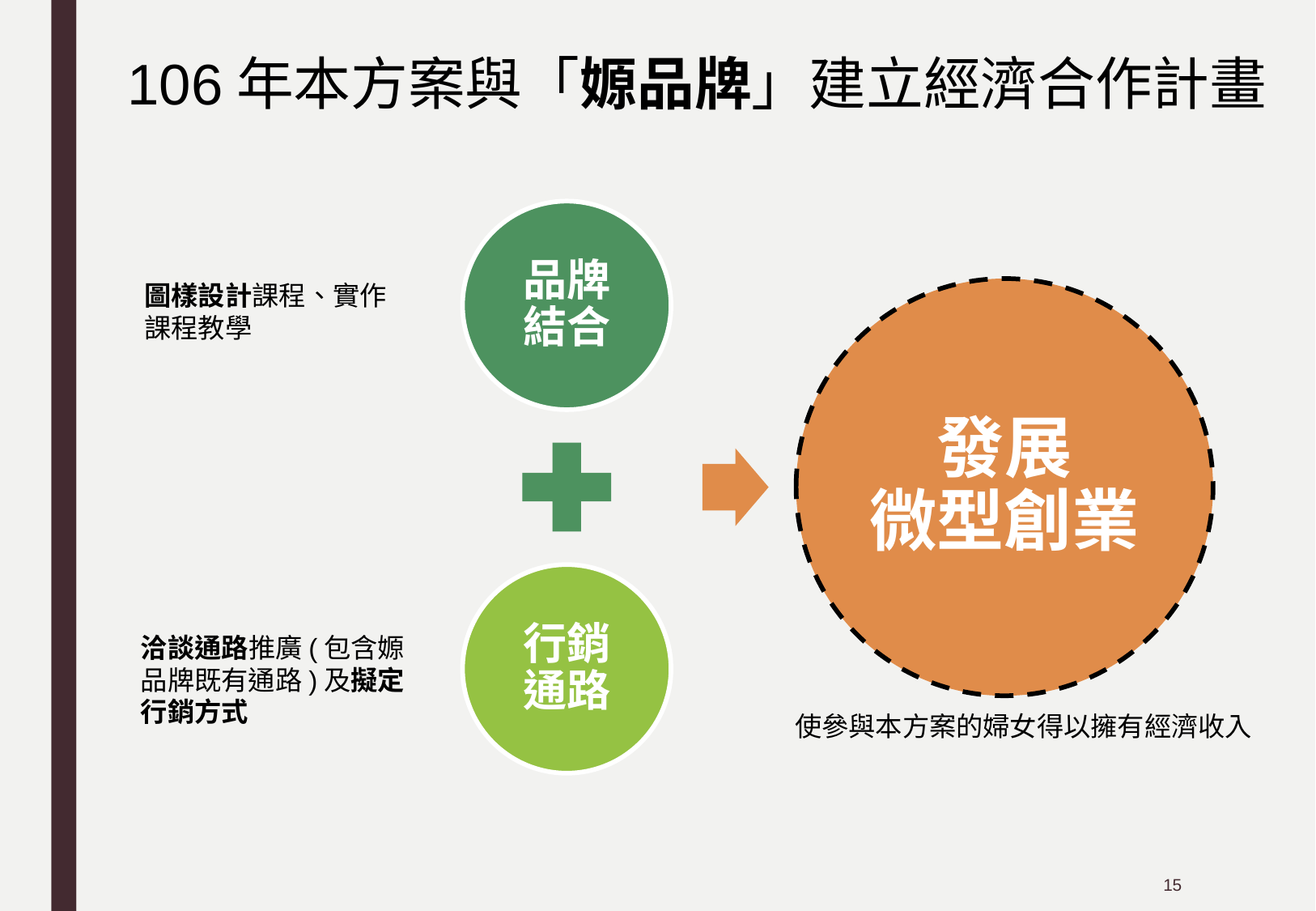

106年本方案與「嫄品牌」建立經濟合作計畫
品牌
結合

行銷
通路

發展
微型創業
圖樣設計課程、實作課程教學
洽談通路推廣(包含嫄品牌既有通路)及擬定行銷方式
使參與本方案的婦女得以擁有經濟收入
15